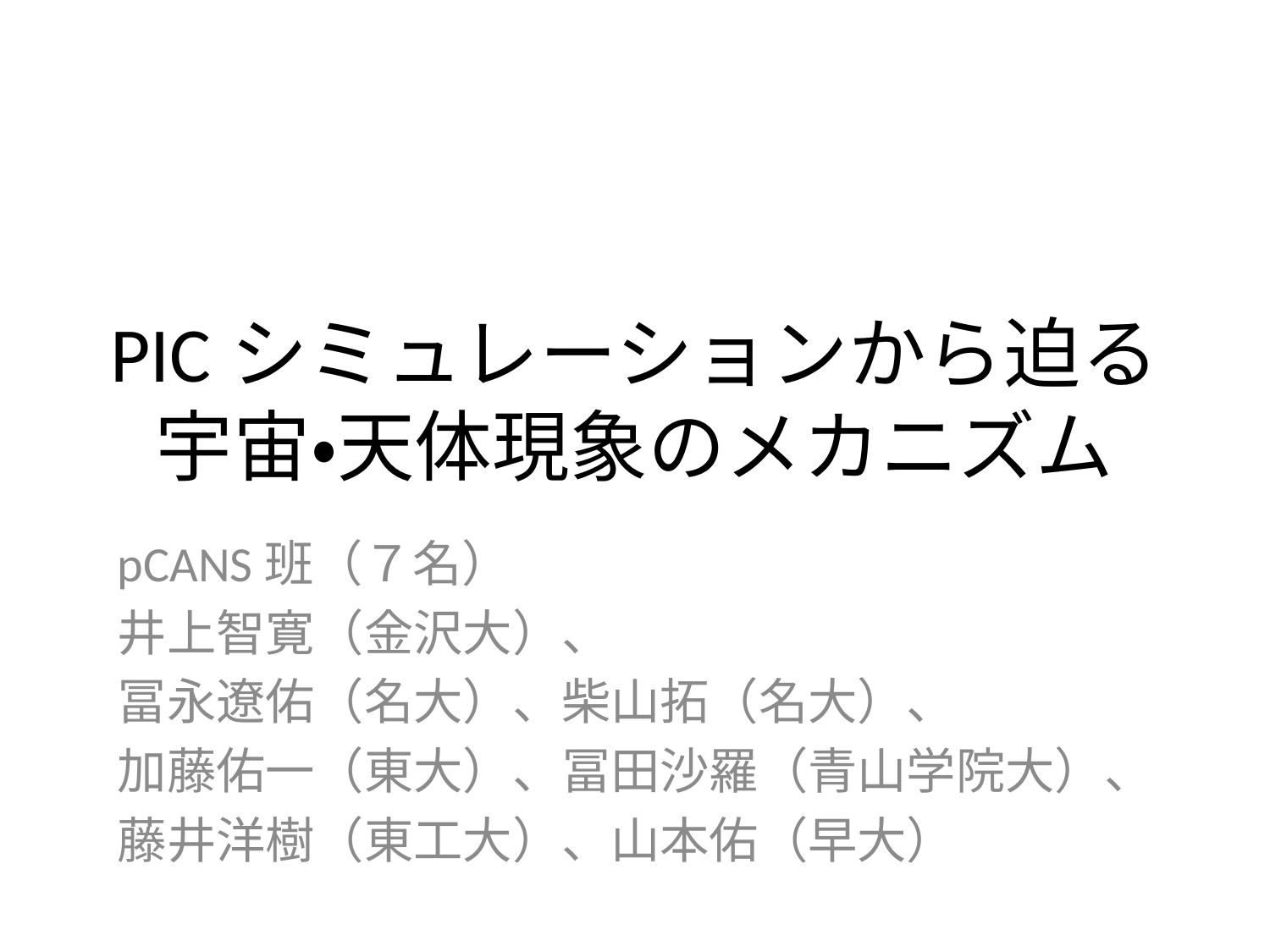

# PICシミュレーションから迫る 宇宙・天体現象のメカニズム
pCANS班（７名）
井上智寛（金沢大）、
冨永遼佑（名大）、柴山拓（名大）、
加藤佑一（東大）、冨田沙羅（青山学院大）、
藤井洋樹（東工大）、山本佑（早大）